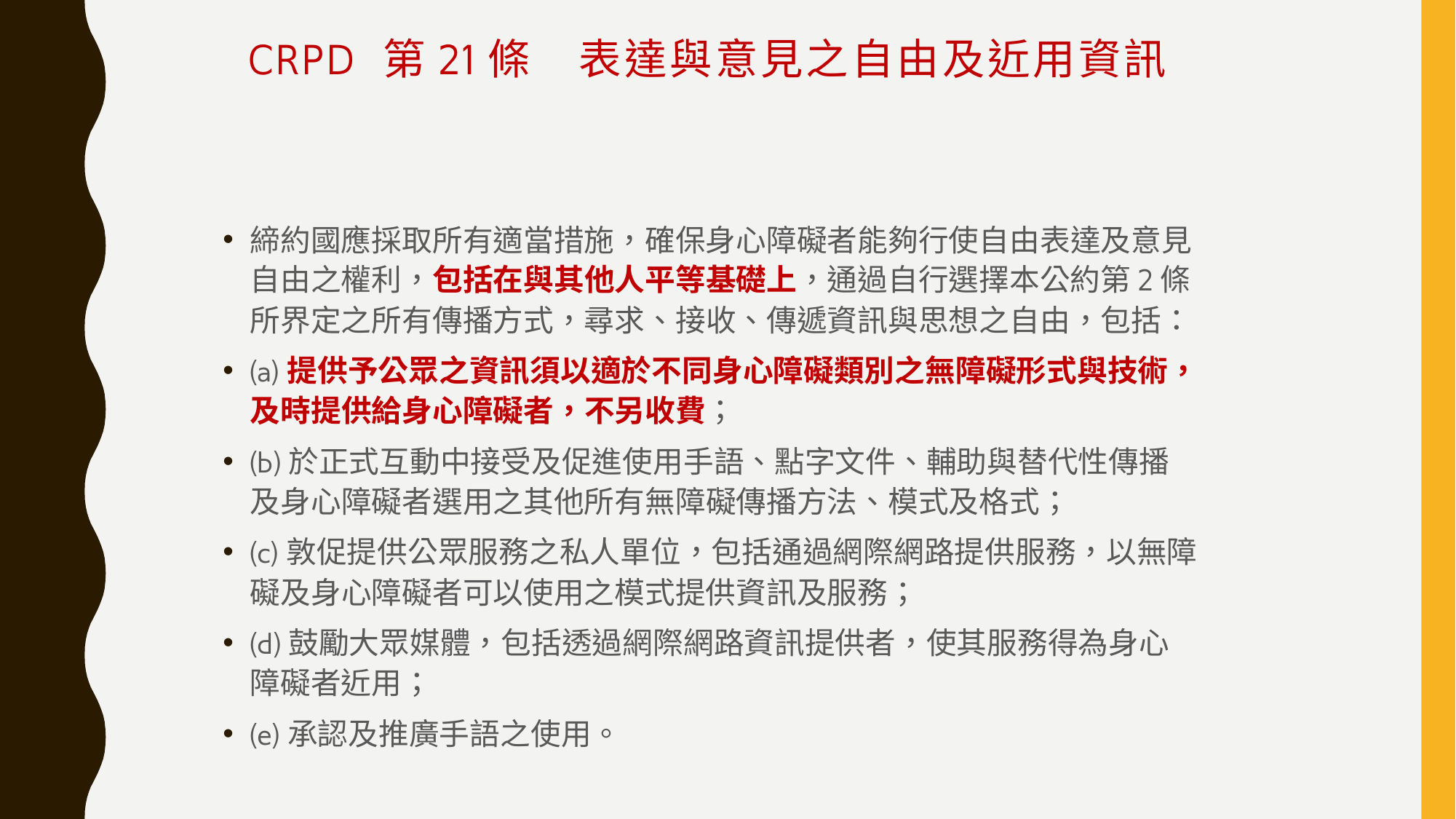

# CRPD 第21條　表達與意見之自由及近用資訊
締約國應採取所有適當措施，確保身心障礙者能夠行使自由表達及意見自由之權利，包括在與其他人平等基礎上，通過自行選擇本公約第2條所界定之所有傳播方式，尋求、接收、傳遞資訊與思想之自由，包括：
(a)提供予公眾之資訊須以適於不同身心障礙類別之無障礙形式與技術，及時提供給身心障礙者，不另收費；
(b)於正式互動中接受及促進使用手語、點字文件、輔助與替代性傳播及身心障礙者選用之其他所有無障礙傳播方法、模式及格式；
(c)敦促提供公眾服務之私人單位，包括通過網際網路提供服務，以無障礙及身心障礙者可以使用之模式提供資訊及服務；
(d)鼓勵大眾媒體，包括透過網際網路資訊提供者，使其服務得為身心障礙者近用；
(e)承認及推廣手語之使用。